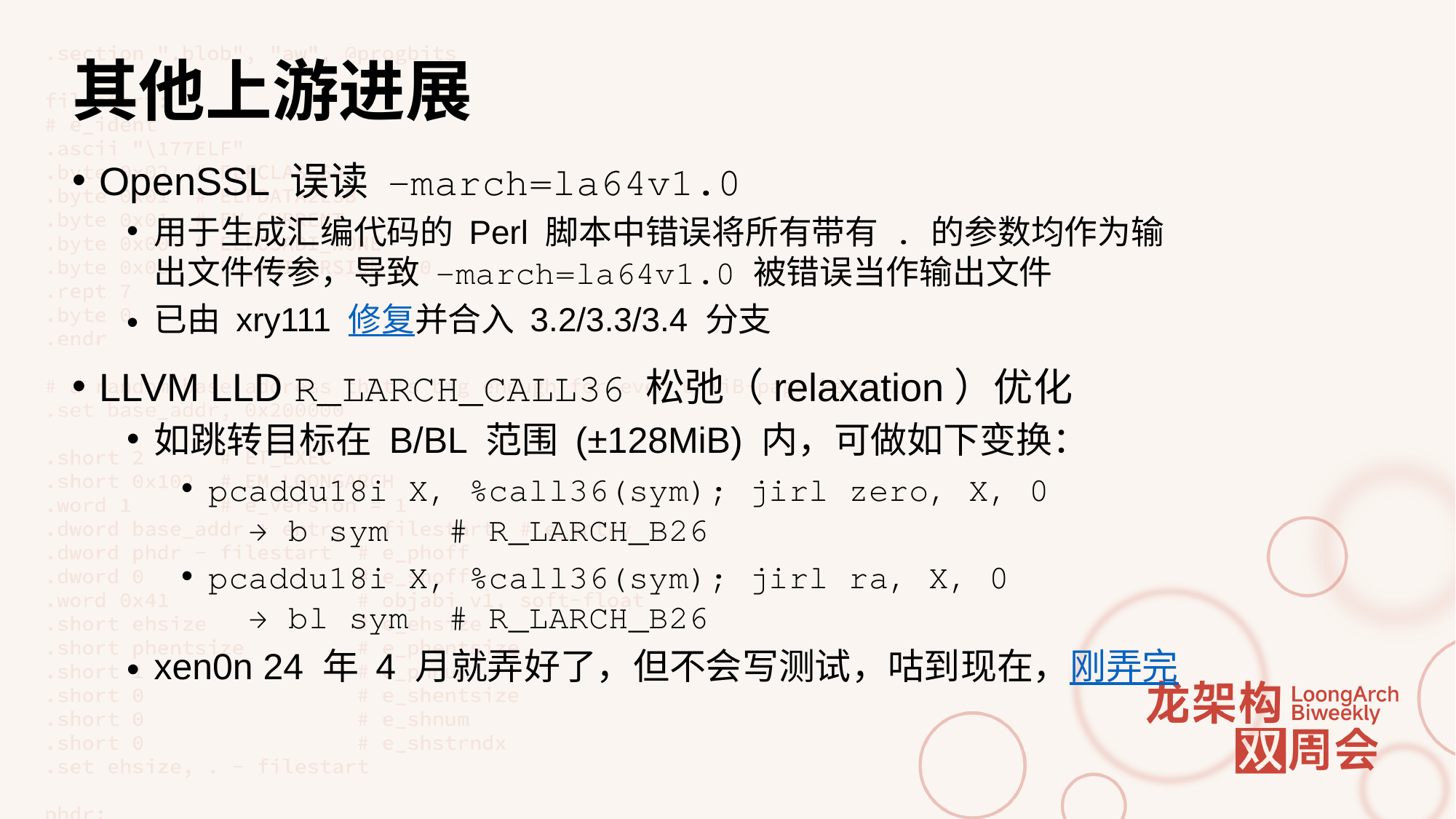

# 其他上游进展
OpenSSL 误读 -march=la64v1.0
用于生成汇编代码的 Perl 脚本中错误将所有带有 . 的参数均作为输出文件传参，导致 -march=la64v1.0 被错误当作输出文件
已由 xry111 修复并合入 3.2/3.3/3.4 分支
LLVM LLD R_LARCH_CALL36 松弛（relaxation）优化
如跳转目标在 B/BL 范围 (±128MiB) 内，可做如下变换：
pcaddu18i X, %call36(sym); jirl zero, X, 0
  → b sym   # R_LARCH_B26
pcaddu18i X, %call36(sym); jirl ra, X, 0
  → bl sym  # R_LARCH_B26
xen0n 24 年 4 月就弄好了，但不会写测试，咕到现在，刚弄完